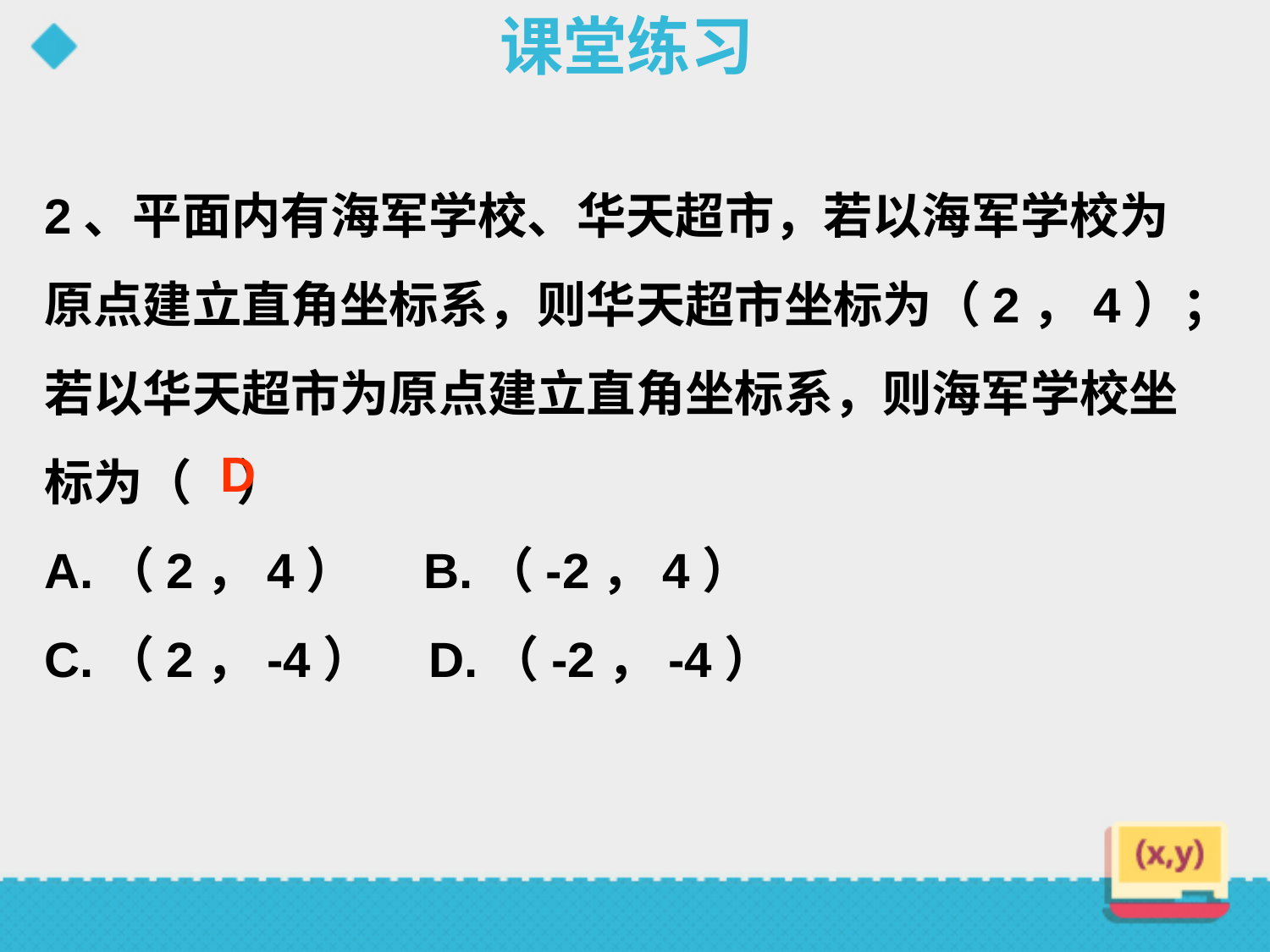

课堂练习

2、平面内有海军学校、华天超市，若以海军学校为原点建立直角坐标系，则华天超市坐标为（2，4）；若以华天超市为原点建立直角坐标系，则海军学校坐标为（    ）
A.（2，4）     B.（-2，4）
C.（2，-4）    D.（-2，-4）
D